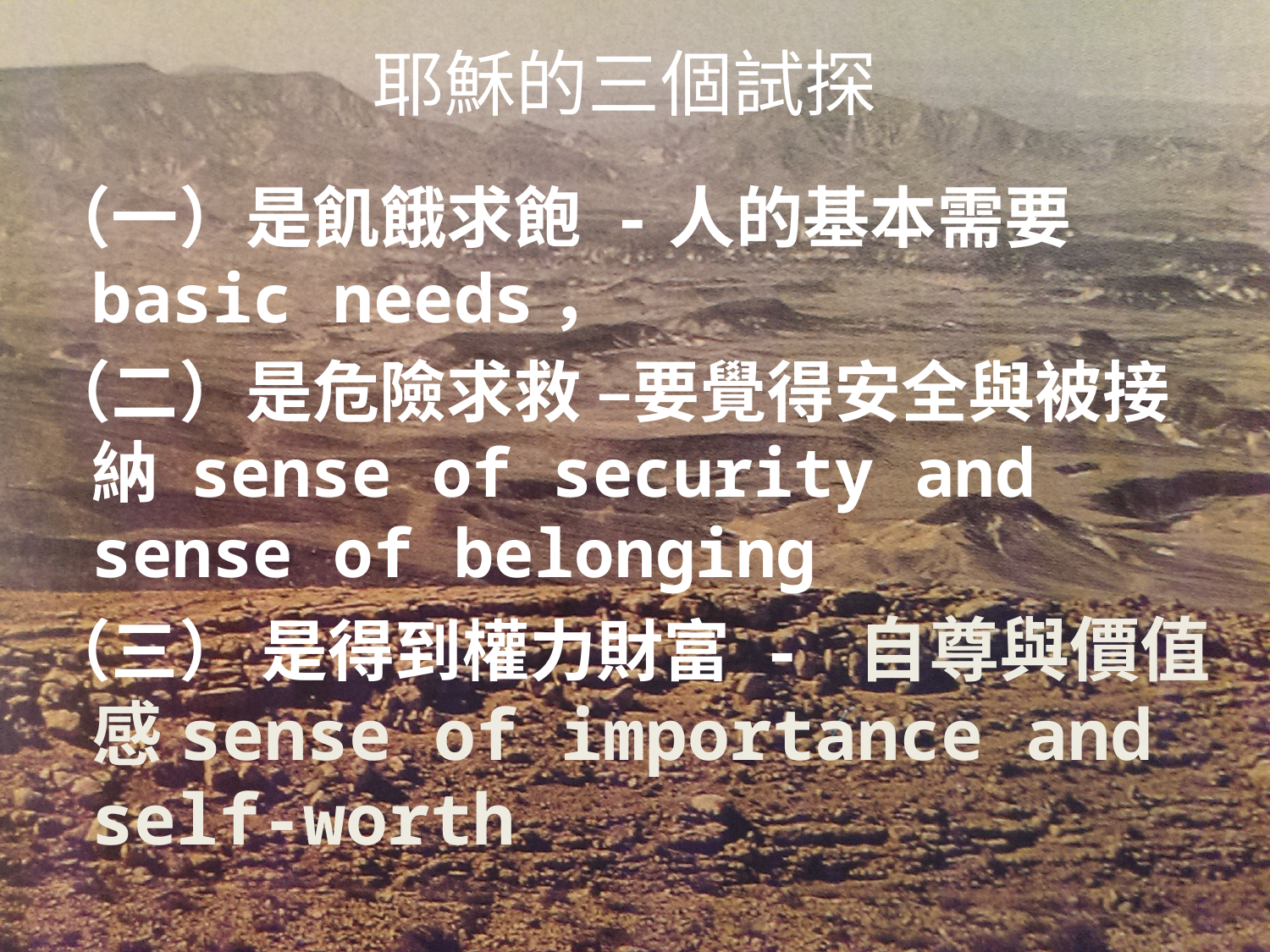

# 耶穌的三個試探
（一）是飢餓求飽 -人的基本需要 basic needs，
（二）是危險求救 –要覺得安全與被接納 sense of security and sense of belonging
（三） 是得到權力財富 - 自尊與價值感sense of importance and self-worth